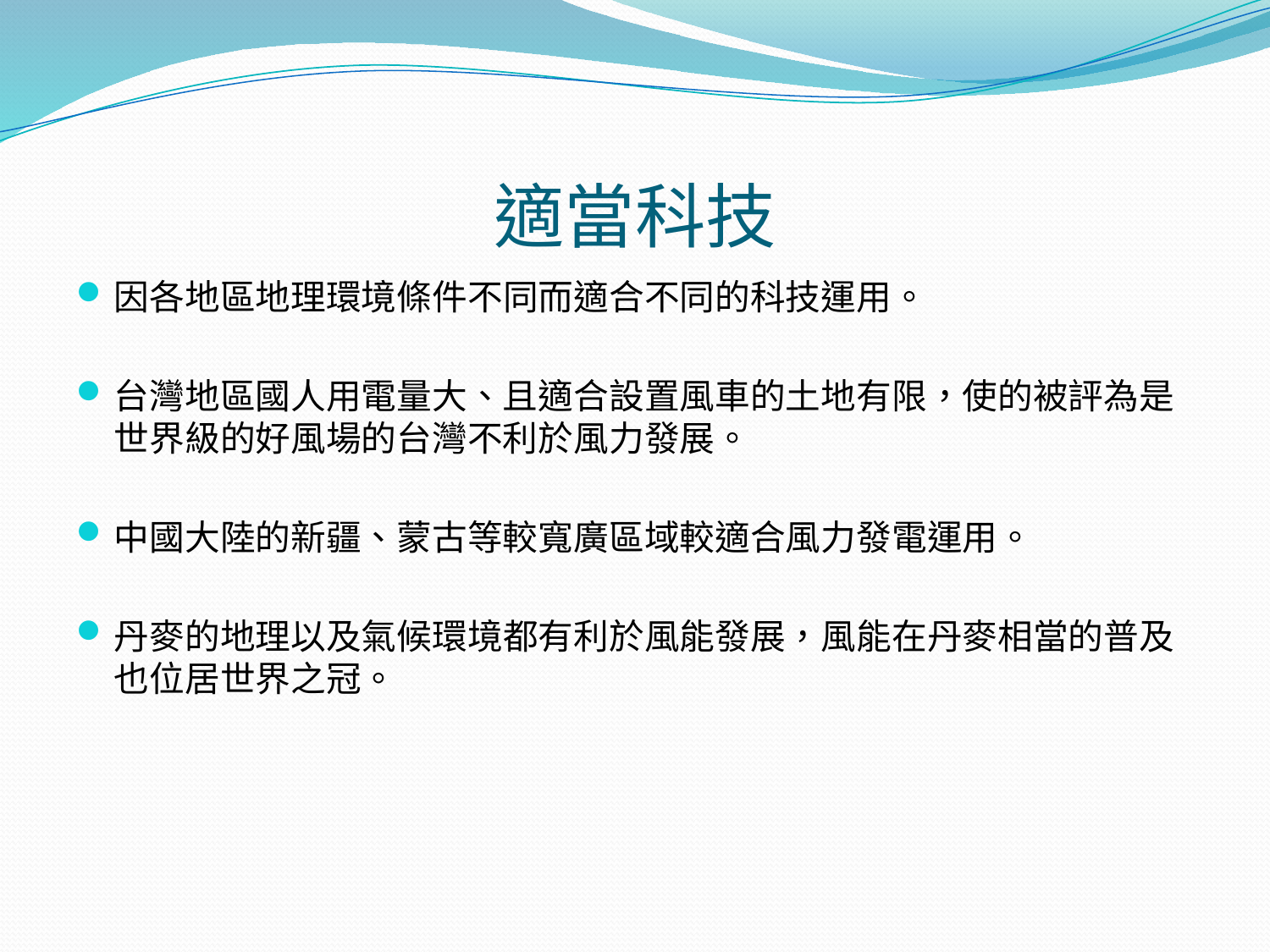

# 適當科技
因各地區地理環境條件不同而適合不同的科技運用。

台灣地區國人用電量大、且適合設置風車的土地有限，使的被評為是世界級的好風場的台灣不利於風力發展。

中國大陸的新疆、蒙古等較寬廣區域較適合風力發電運用。

丹麥的地理以及氣候環境都有利於風能發展，風能在丹麥相當的普及也位居世界之冠。